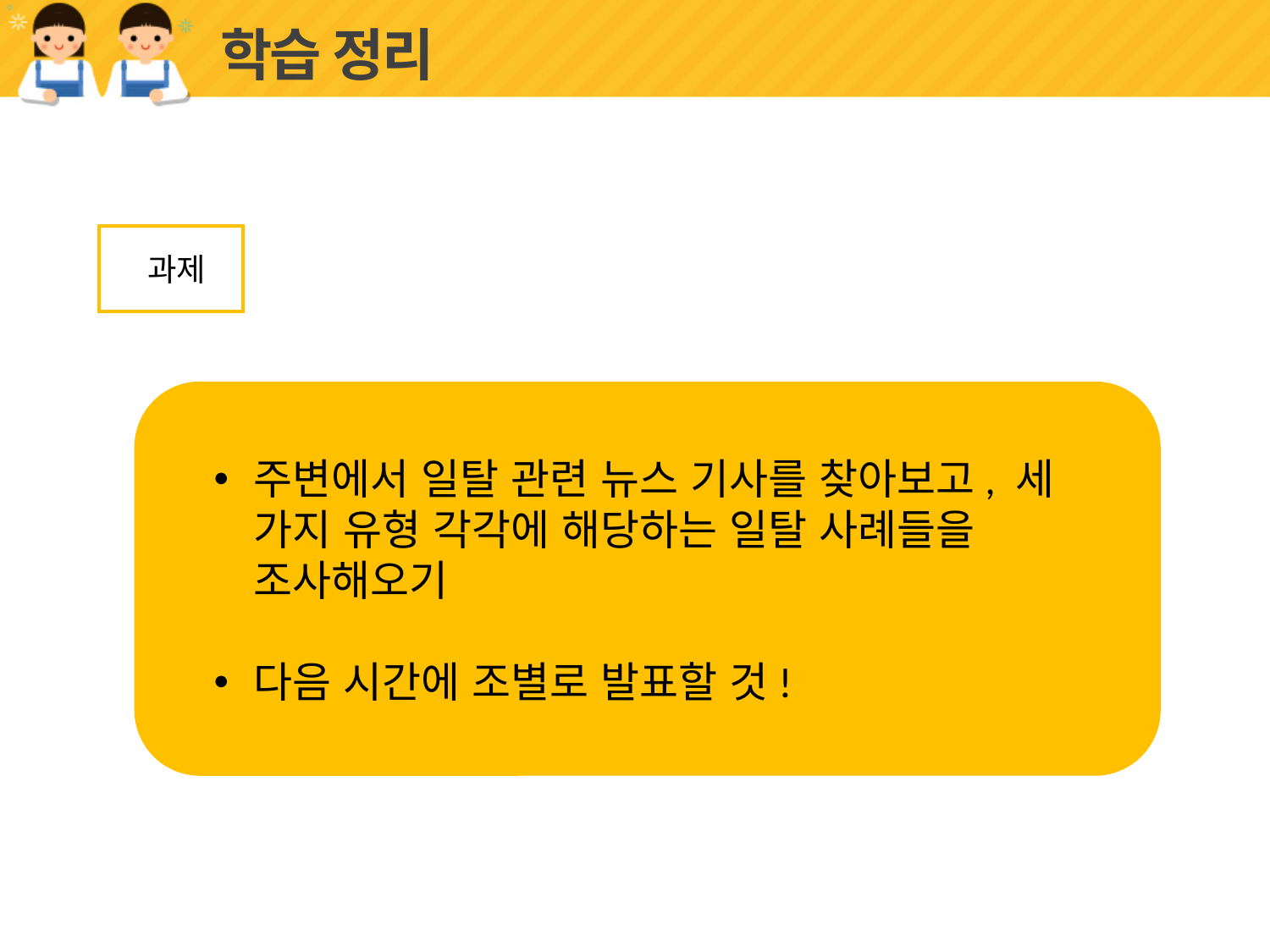

# 학습 정리

  과제

주변에서 일탈 관련 뉴스 기사를 찾아보고, 세 가지 유형 각각에 해당하는 일탈 사례들을 조사해오기

다음 시간에 조별로 발표할 것!